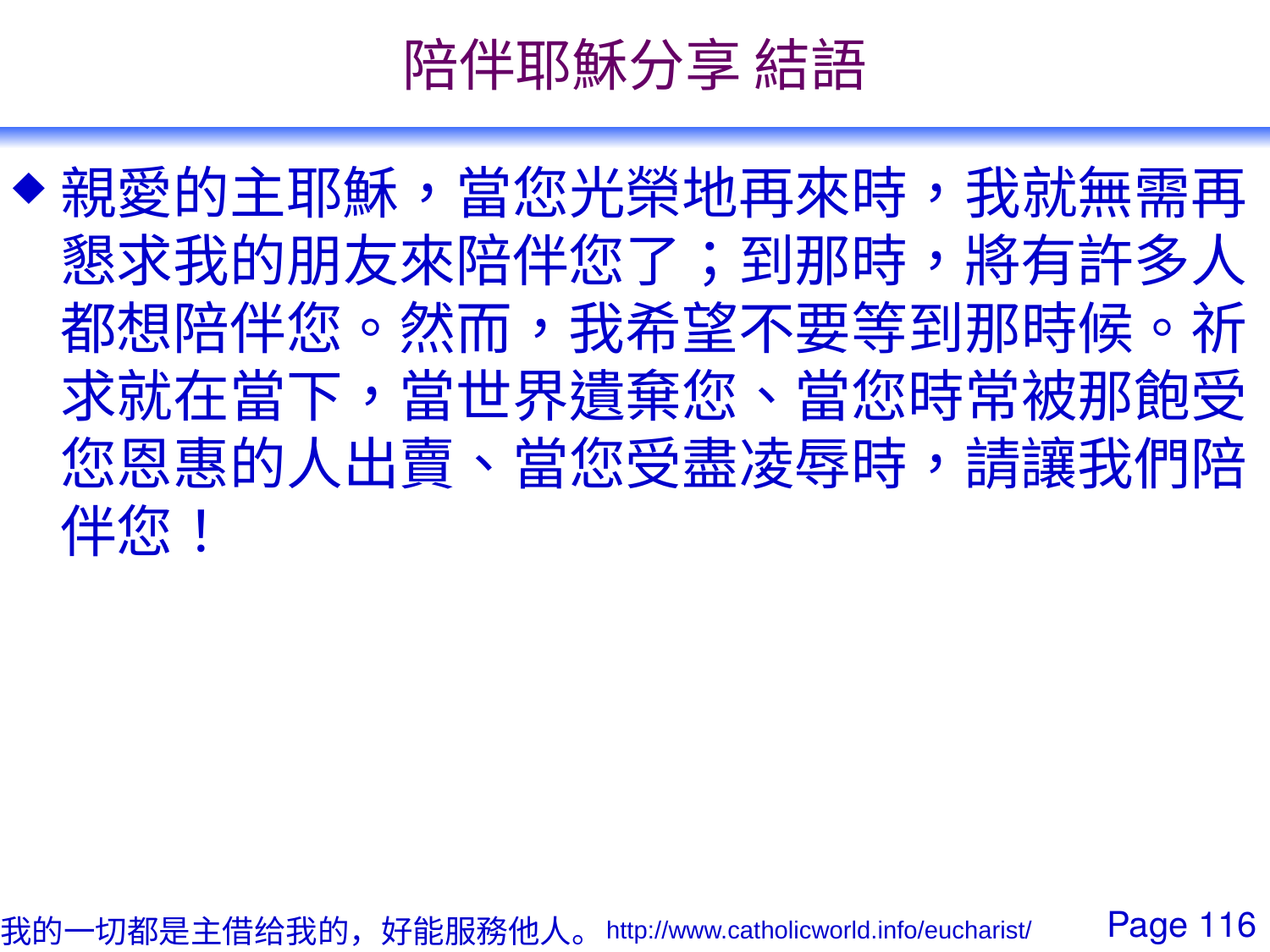

# 陪伴耶穌分享 結語
親愛的主耶穌，當您光榮地再來時，我就無需再懇求我的朋友來陪伴您了；到那時，將有許多人都想陪伴您。然而，我希望不要等到那時候。祈求就在當下，當世界遺棄您、當您時常被那飽受您恩惠的人出賣、當您受盡凌辱時，請讓我們陪伴您！